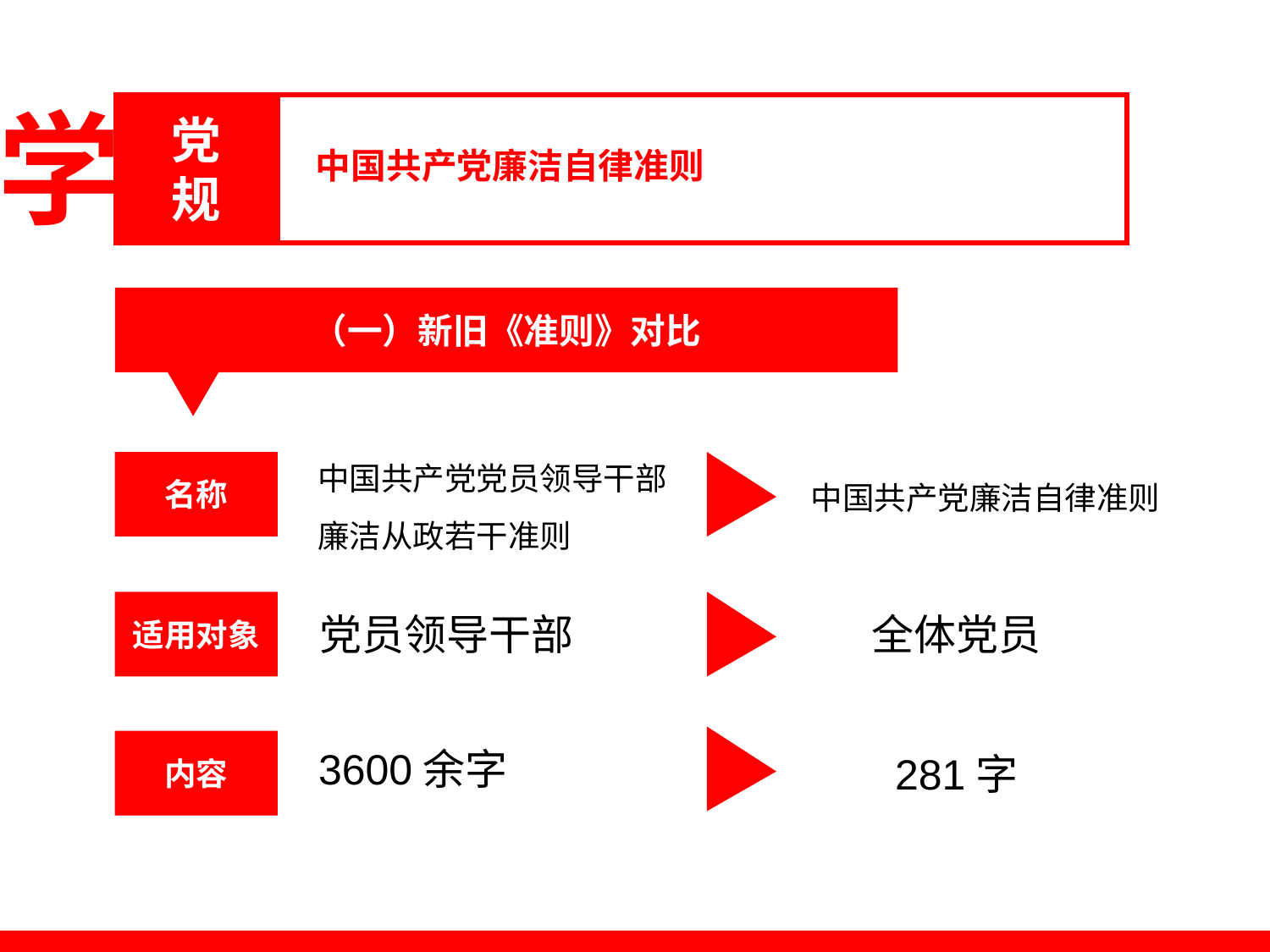

学

中国共产党廉洁自律准则
党规
（一）新旧《准则》对比

中国共产党党员领导干部廉洁从政若干准则

名称

中国共产党廉洁自律准则
适用对象

党员领导干部
全体党员
内容

3600余字
281字